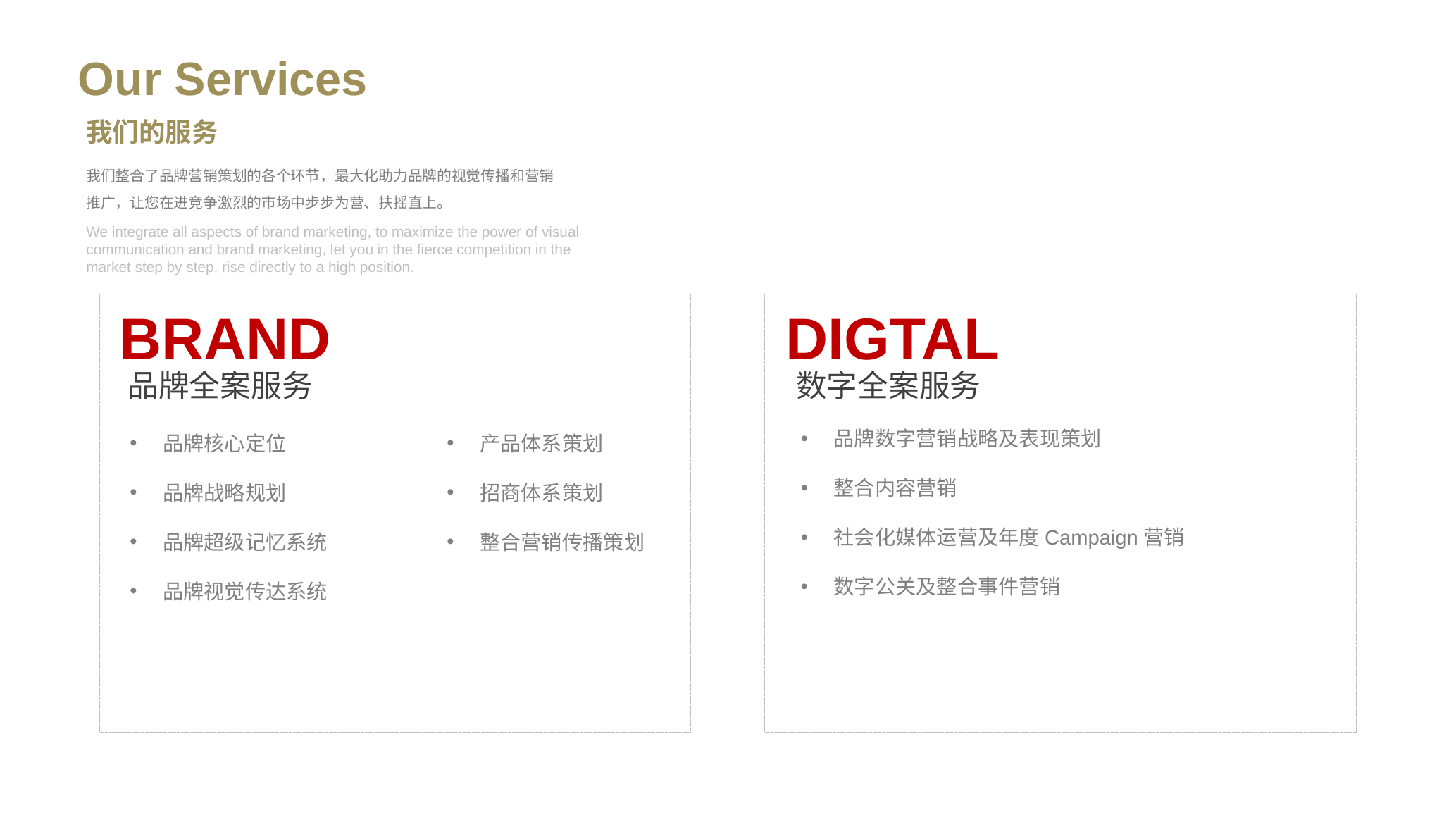

Our Services
我们的服务
我们整合了品牌营销策划的各个环节，最大化助力品牌的视觉传播和营销推广，让您在进竞争激烈的市场中步步为营、扶摇直上。
We integrate all aspects of brand marketing, to maximize the power of visual communication and brand marketing, let you in the fierce competition in the market step by step, rise directly to a high position.

DIGTAL
数字全案服务
品牌数字营销战略及表现策划

整合内容营销

社会化媒体运营及年度Campaign营销

数字公关及整合事件营销
BRAND
品牌全案服务
品牌核心定位

品牌战略规划

品牌超级记忆系统

品牌视觉传达系统
产品体系策划

招商体系策划

整合营销传播策划